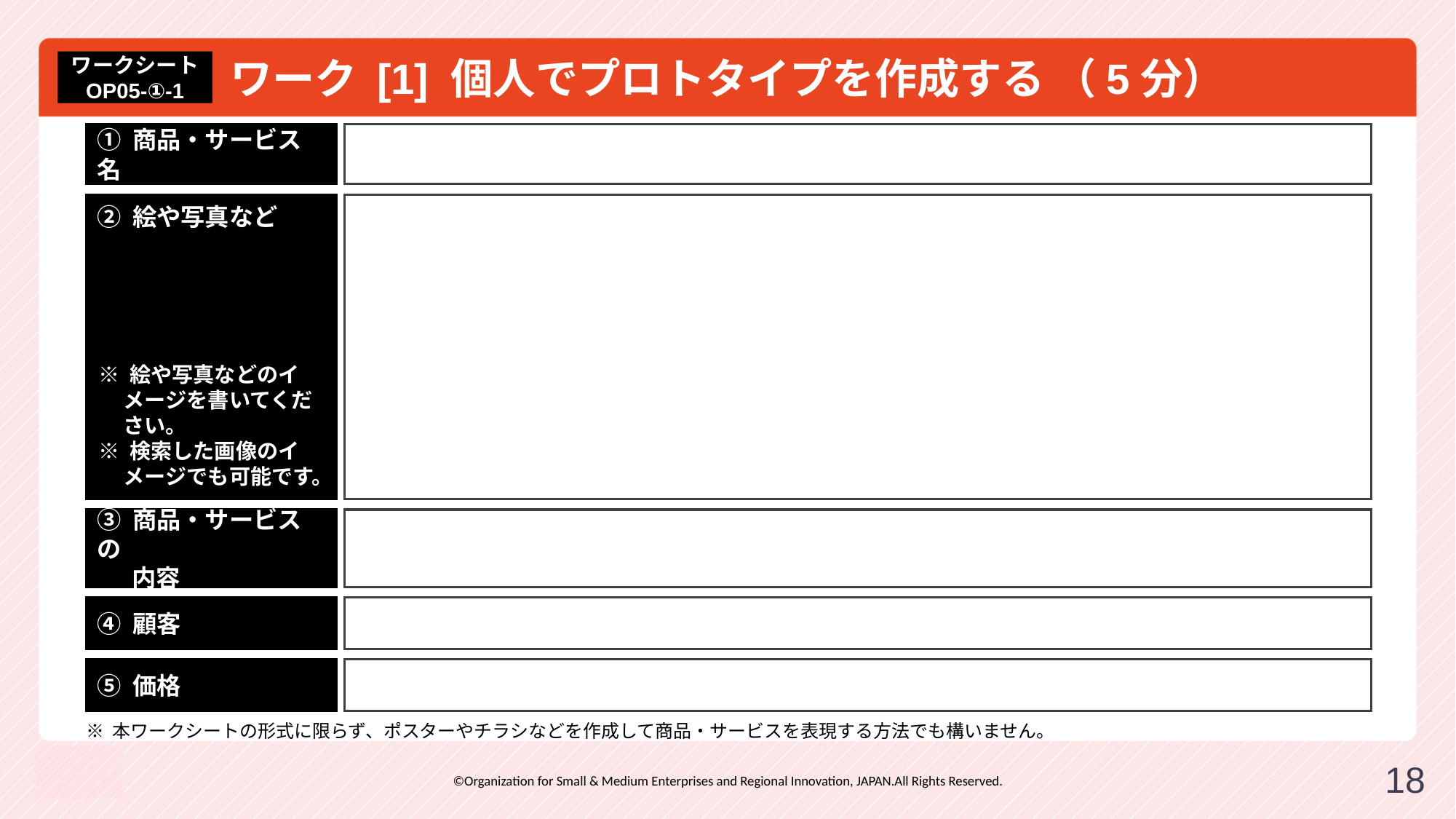

# ワーク [1] 個人でプロトタイプを作成する （5分）
ワークシート
OP05-①-1

① 商品・サービス名
② 絵や写真など

※ 絵や写真などのイメージを書いてください。
※ 検索した画像のイメージでも可能です。
③ 商品・サービスの
　  内容

④ 顧客

⑤ 価格
※ 本ワークシートの形式に限らず、ポスターやチラシなどを作成して商品・サービスを表現する方法でも構いません。